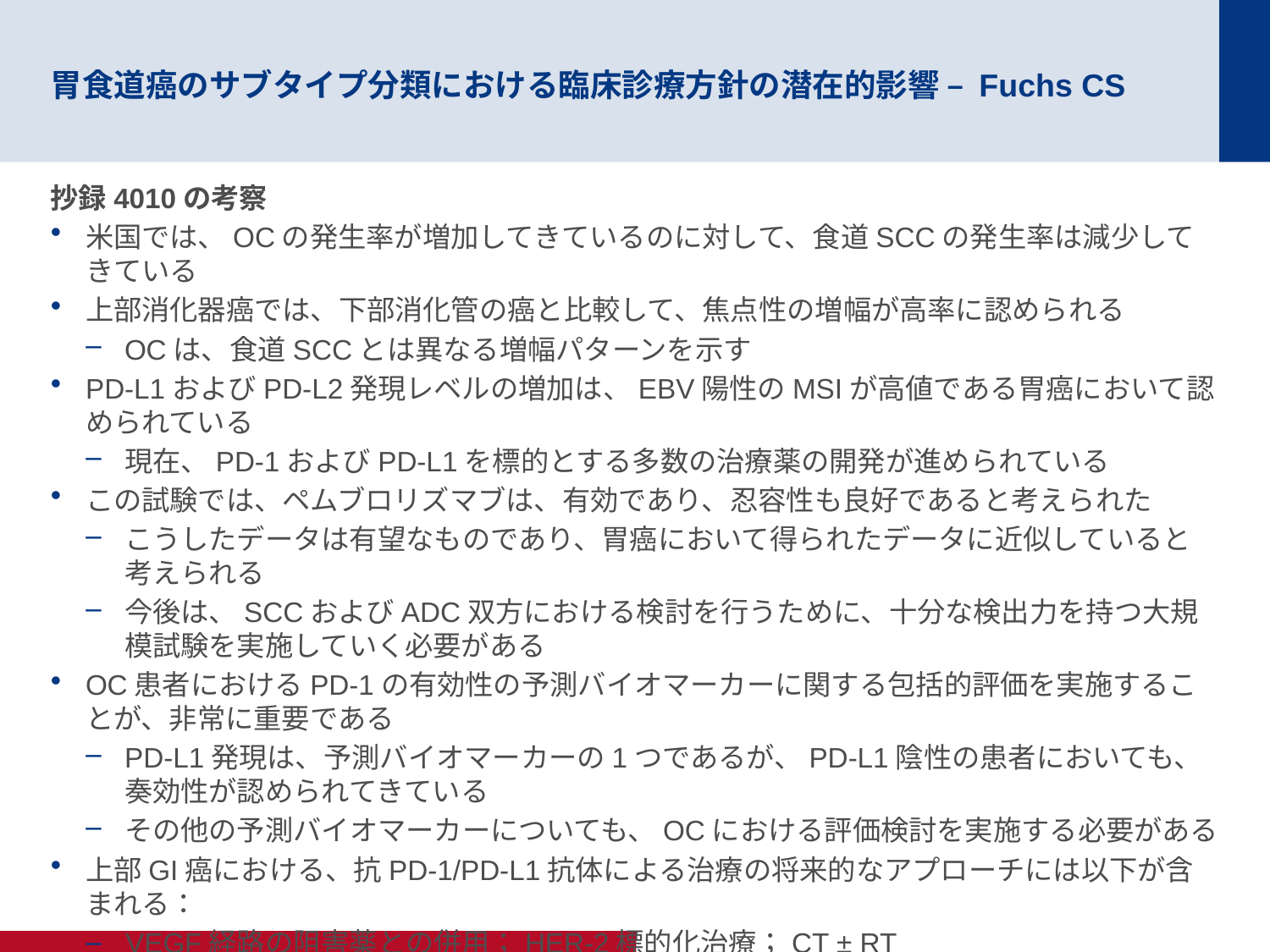

# 胃食道癌のサブタイプ分類における臨床診療方針の潜在的影響 – Fuchs CS
抄録4010の考察
米国では、OCの発生率が増加してきているのに対して、食道SCCの発生率は減少してきている
上部消化器癌では、下部消化管の癌と比較して、焦点性の増幅が高率に認められる
OCは、食道SCCとは異なる増幅パターンを示す
PD-L1およびPD-L2発現レベルの増加は、EBV陽性のMSIが高値である胃癌において認められている
現在、PD-1およびPD-L1を標的とする多数の治療薬の開発が進められている
この試験では、ペムブロリズマブは、有効であり、忍容性も良好であると考えられた
こうしたデータは有望なものであり、胃癌において得られたデータに近似していると考えられる
今後は、SCCおよびADC双方における検討を行うために、十分な検出力を持つ大規模試験を実施していく必要がある
OC患者におけるPD-1の有効性の予測バイオマーカーに関する包括的評価を実施することが、非常に重要である
PD-L1発現は、予測バイオマーカーの1つであるが、PD-L1陰性の患者においても、奏効性が認められてきている
その他の予測バイオマーカーについても、OCにおける評価検討を実施する必要がある
上部GI癌における、抗PD-1/PD-L1抗体による治療の将来的なアプローチには以下が含まれる：
VEGF経路の阻害薬との併用；HER-2標的化治療；CT ± RT
PD-1標的化治療に対する先天的/後天的な耐性の克服を可能としうる他の免疫療法剤との併用